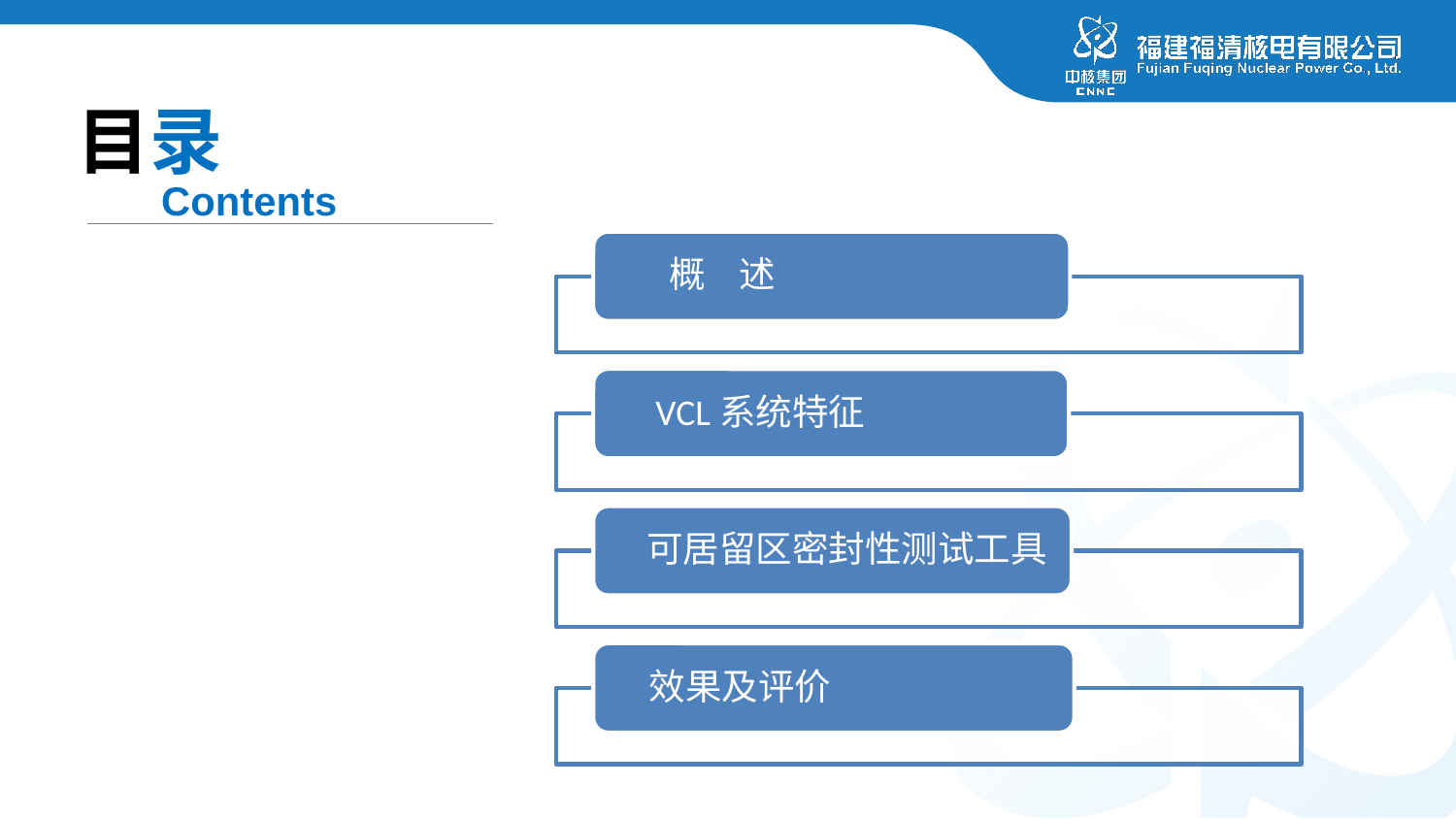

目录
Contents
      概    述
     VCL系统特征
  可居留区密封性测试工具
   效果及评价
1